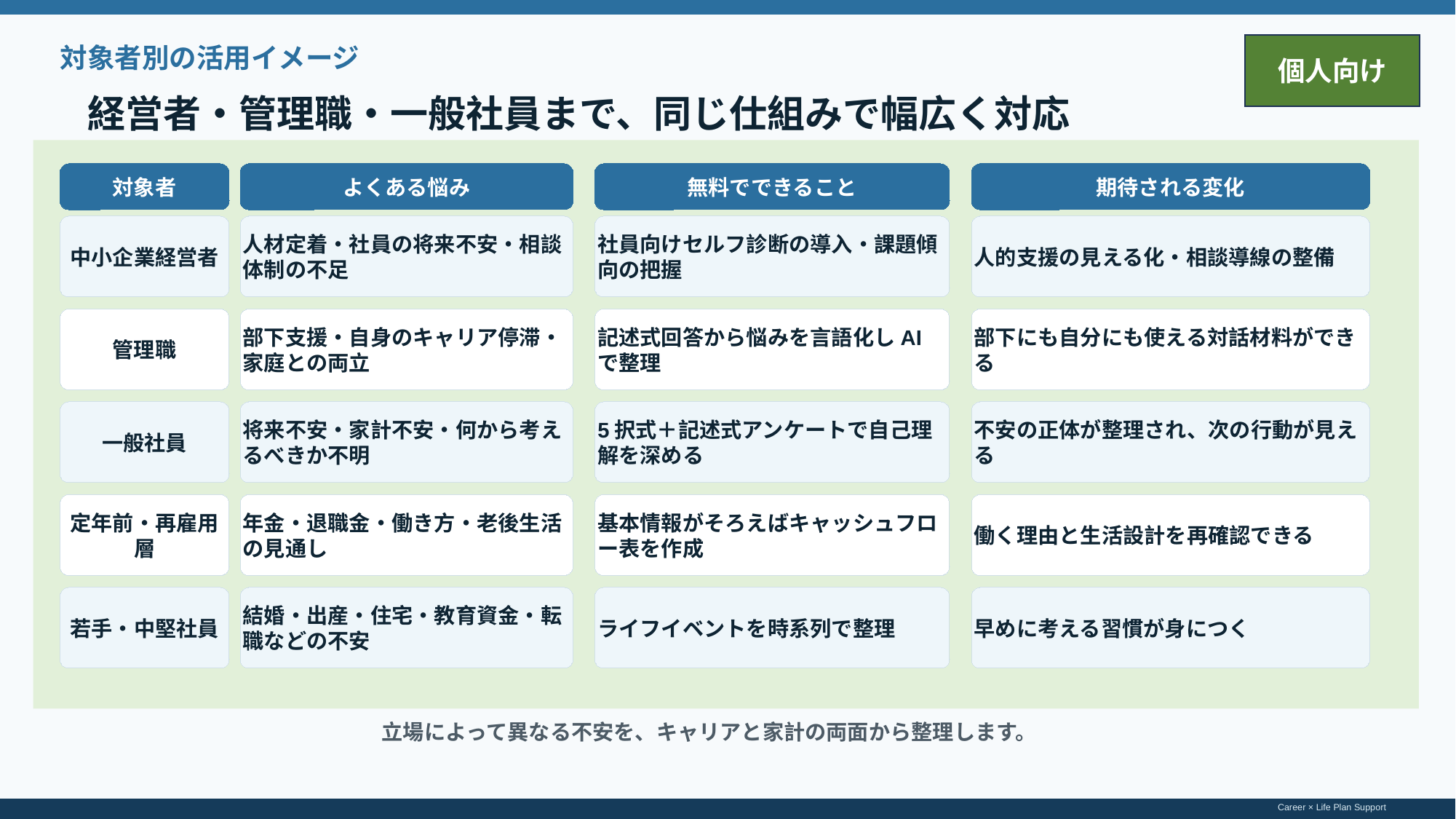

個人向け
対象者別の活用イメージ
経営者・管理職・一般社員まで、同じ仕組みで幅広く対応

対象者
よくある悩み
無料でできること
期待される変化
中小企業経営者
人材定着・社員の将来不安・相談体制の不足
社員向けセルフ診断の導入・課題傾向の把握
人的支援の見える化・相談導線の整備
管理職
部下支援・自身のキャリア停滞・家庭との両立
記述式回答から悩みを言語化しAIで整理
部下にも自分にも使える対話材料ができる
一般社員
将来不安・家計不安・何から考えるべきか不明
5択式＋記述式アンケートで自己理解を深める
不安の正体が整理され、次の行動が見える
定年前・再雇用層
年金・退職金・働き方・老後生活の見通し
基本情報がそろえばキャッシュフロー表を作成
働く理由と生活設計を再確認できる
若手・中堅社員
結婚・出産・住宅・教育資金・転職などの不安
ライフイベントを時系列で整理
早めに考える習慣が身につく
立場によって異なる不安を、キャリアと家計の両面から整理します。

Career × Life Plan Support